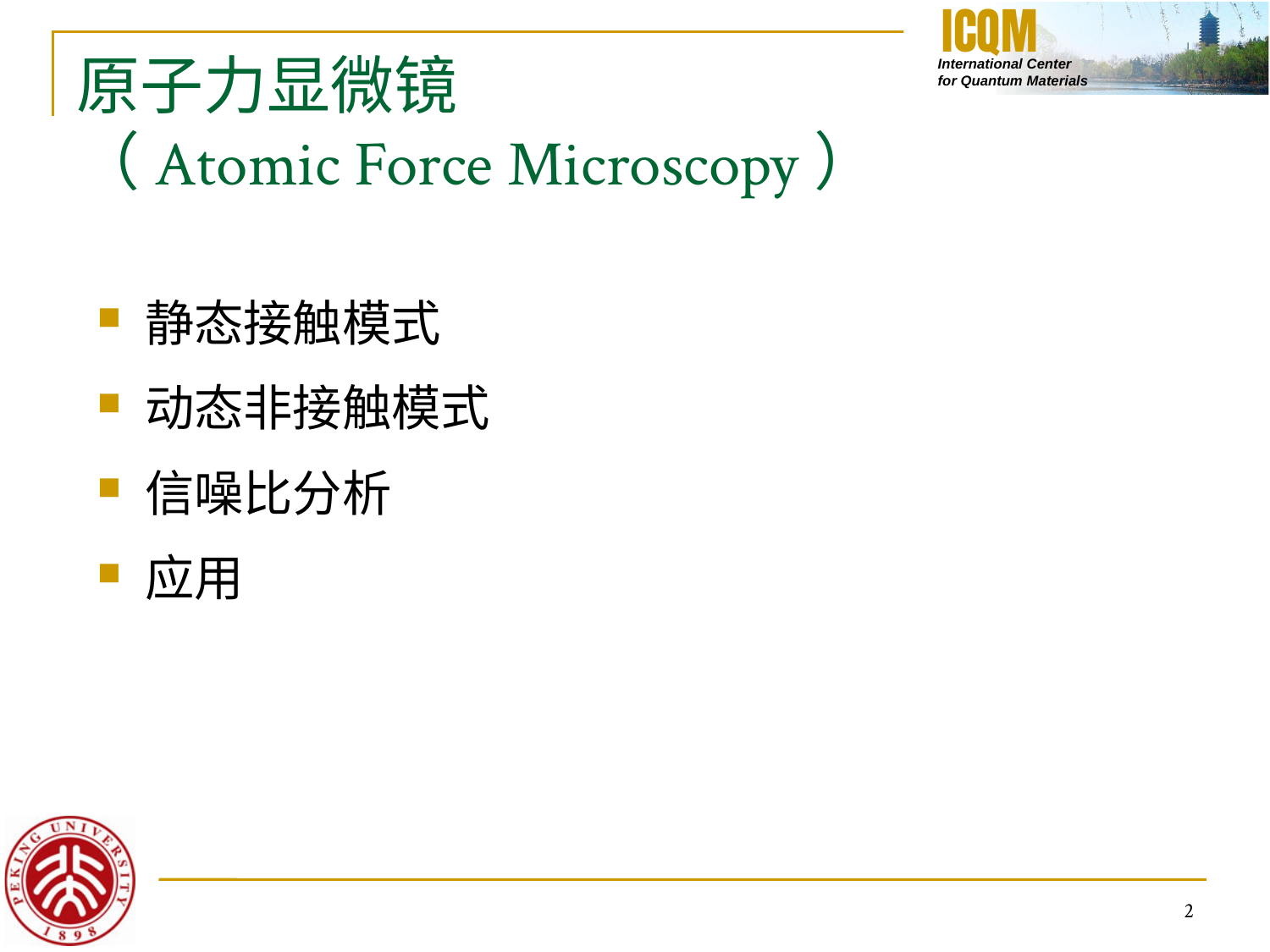

# 原子力显微镜 （Atomic Force Microscopy）

静态接触模式
动态非接触模式
信噪比分析
应用
2